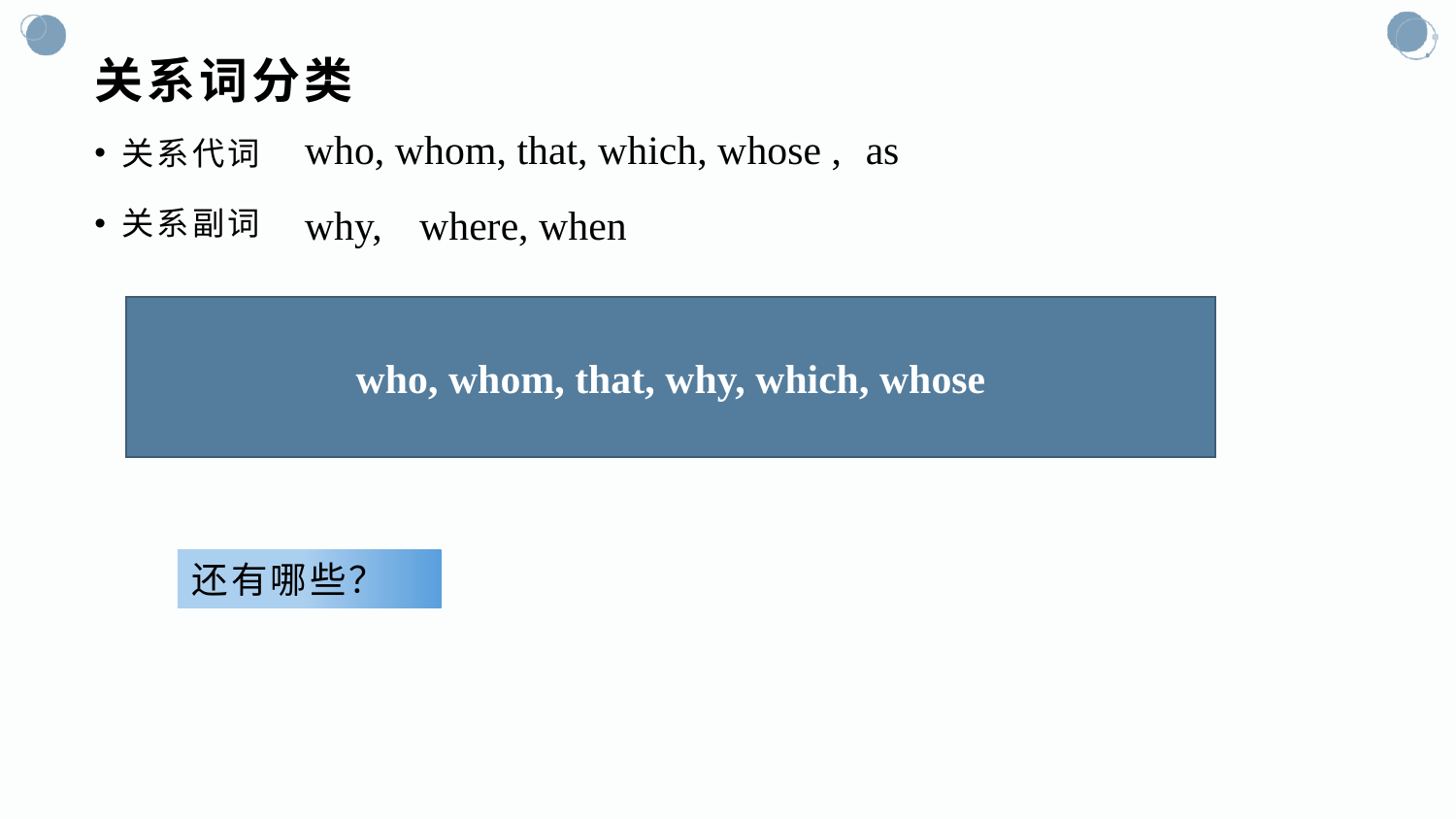

# 关系词分类
关系代词
关系副词

who, whom, that, which, whose ,
 as
why,
where, when
who, whom, that, why, which, whose
还有哪些？